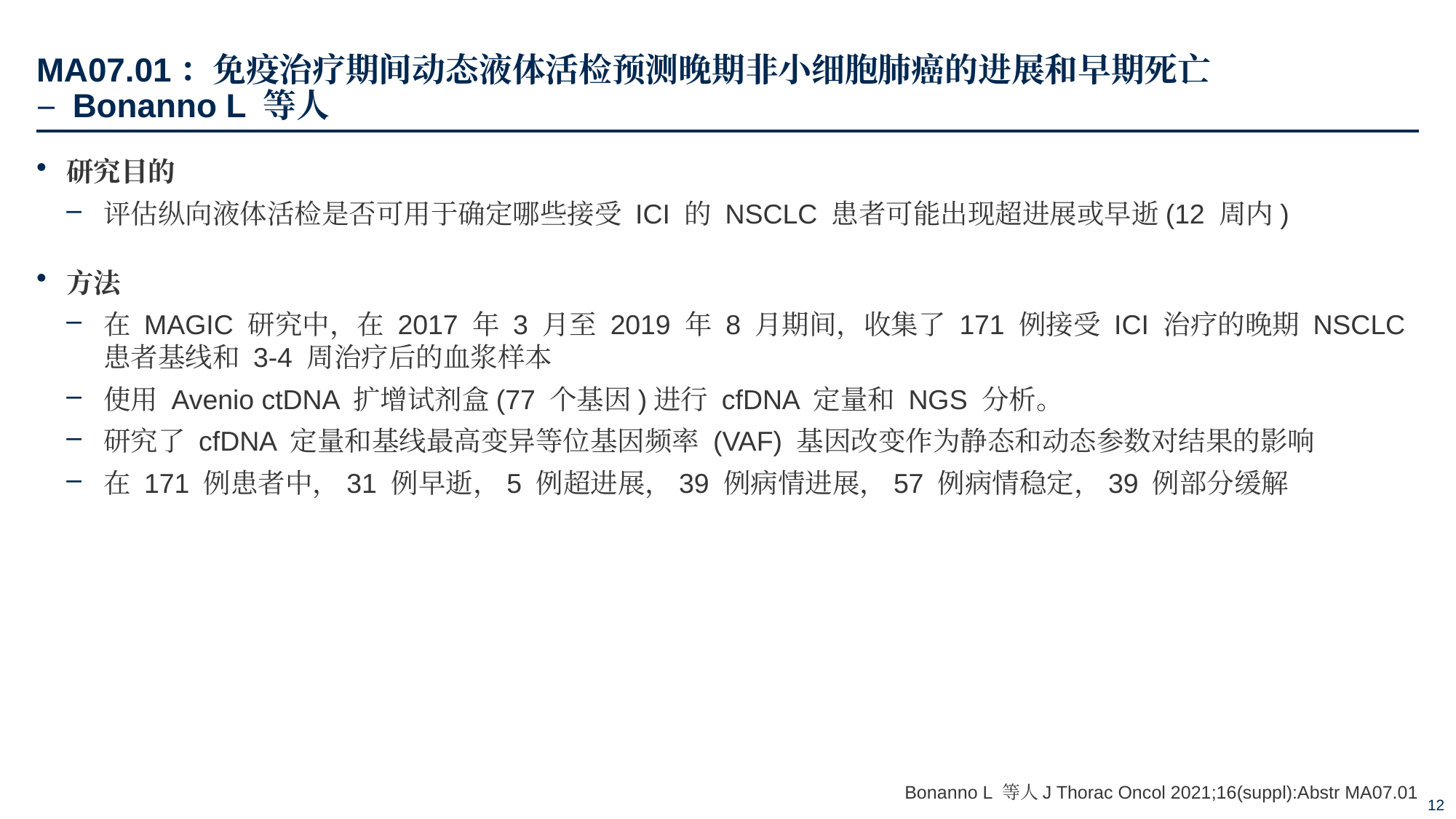

# MA07.01：免疫治疗期间动态液体活检预测晚期非小细胞肺癌的进展和早期死亡 – Bonanno L 等人
研究目的
评估纵向液体活检是否可用于确定哪些接受 ICI 的 NSCLC 患者可能出现超进展或早逝(12 周内)
方法
在 MAGIC 研究中，在 2017 年 3 月至 2019 年 8 月期间，收集了 171 例接受 ICI 治疗的晚期 NSCLC 患者基线和 3-4 周治疗后的血浆样本
使用 Avenio ctDNA 扩增试剂盒(77 个基因)进行 cfDNA 定量和 NGS 分析。
研究了 cfDNA 定量和基线最高变异等位基因频率 (VAF) 基因改变作为静态和动态参数对结果的影响
在 171 例患者中，31 例早逝，5 例超进展，39 例病情进展，57 例病情稳定，39 例部分缓解
Bonanno L 等人J Thorac Oncol 2021;16(suppl):Abstr MA07.01